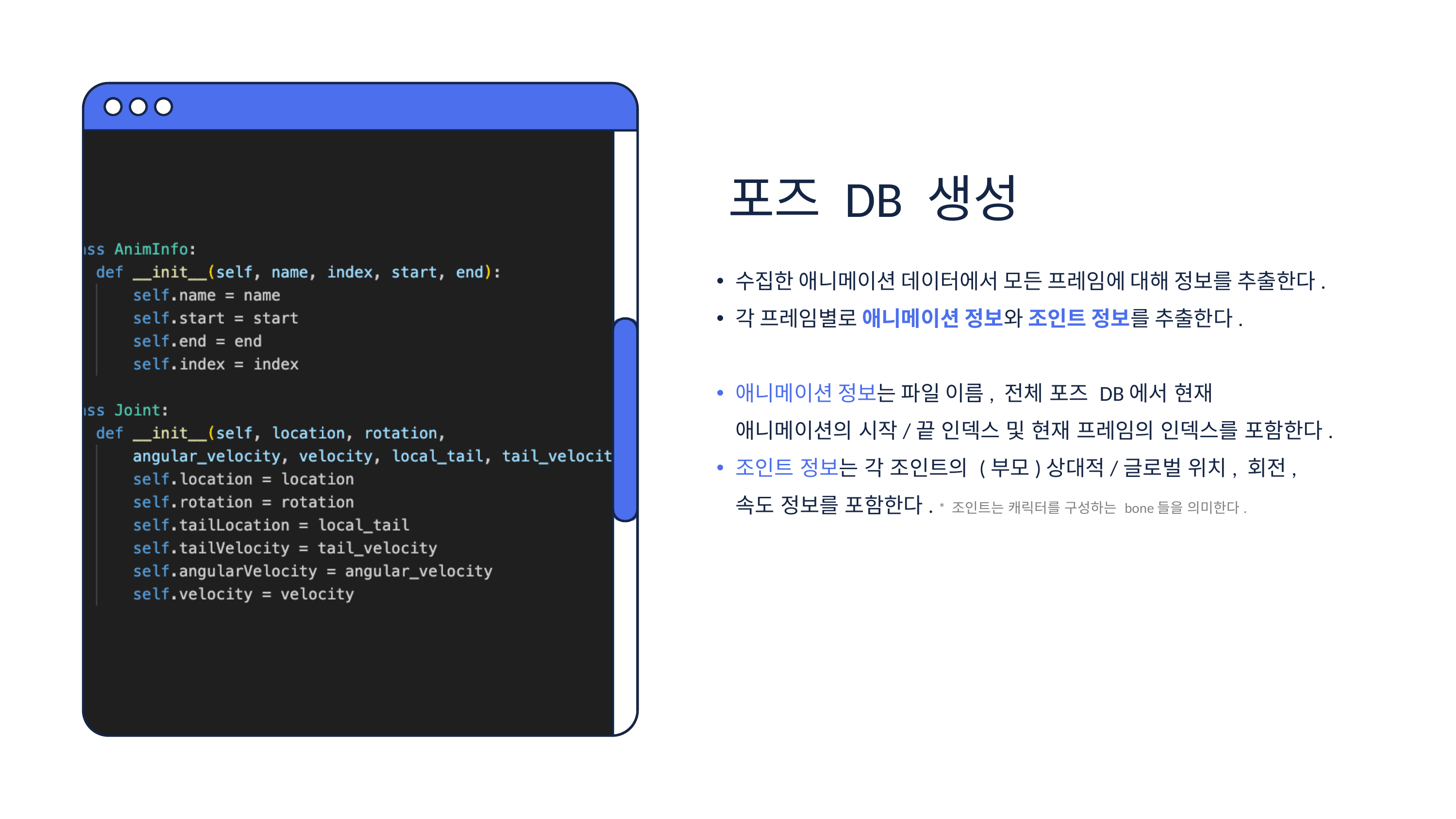

포즈 DB 생성
수집한 애니메이션 데이터에서 모든 프레임에 대해 정보를 추출한다.
각 프레임별로 애니메이션 정보와 조인트 정보를 추출한다.

애니메이션 정보는 파일 이름, 전체 포즈 DB에서 현재 애니메이션의 시작/끝 인덱스 및 현재 프레임의 인덱스를 포함한다.
조인트 정보는 각 조인트의 (부모)상대적/글로벌 위치, 회전, 속도 정보를 포함한다. * 조인트는 캐릭터를 구성하는 bone들을 의미한다.